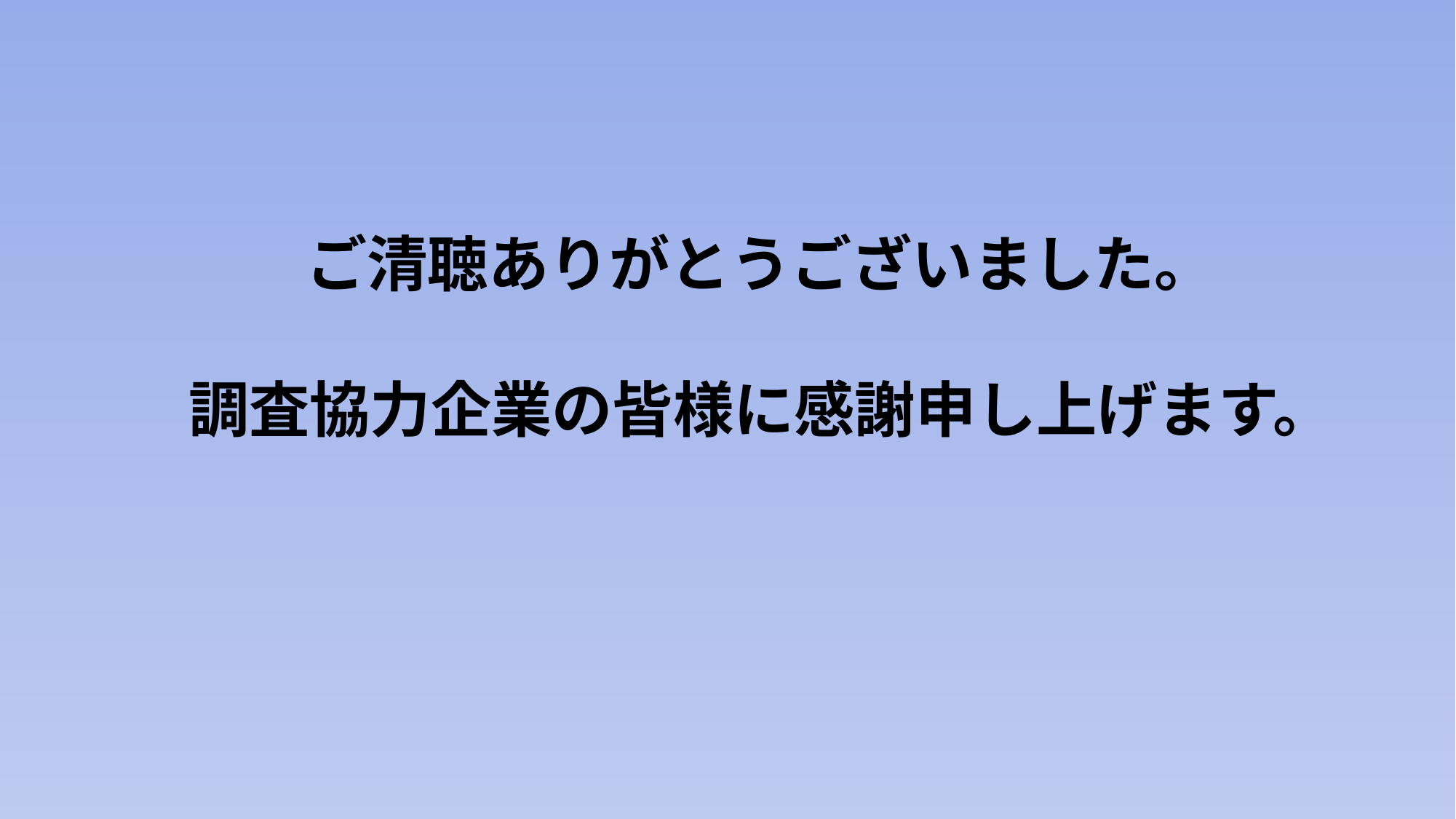

ご清聴ありがとうございました。

調査協力企業の皆様に感謝申し上げます。